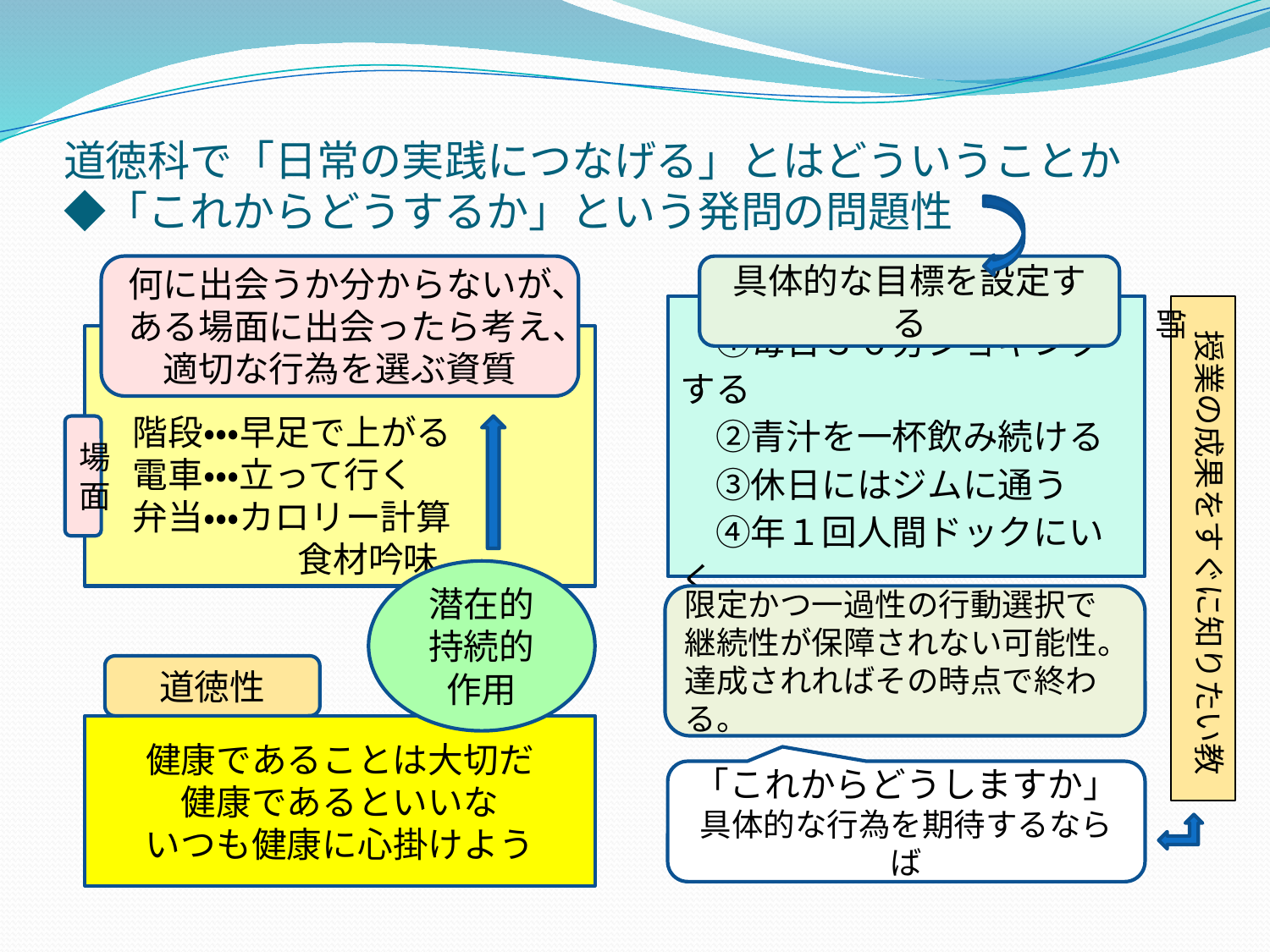

# 道徳科で「日常の実践につなげる」とはどういうことか ◆「これからどうするか」という発問の問題性

何に出会うか分からないが、ある場面に出会ったら考え、適切な行為を選ぶ資質
具体的な目標を設定する

  授業の成果をすぐに知りたい教師

　①毎日３０分ジョギングする
　②青汁を一杯飲み続ける
　③休日にはジムに通う
　④年１回人間ドックにいく
　階段・・・早足で上がる
　電車・・・立って行く
　弁当・・・カロリー計算
　　　　 　  食材吟味
場面

潜在的
持続的
作用
限定かつ一過性の行動選択で
継続性が保障されない可能性。
達成されればその時点で終わる。
道徳性
健康であることは大切だ
健康であるといいな
いつも健康に心掛けよう
「これからどうしますか」
具体的な行為を期待するならば